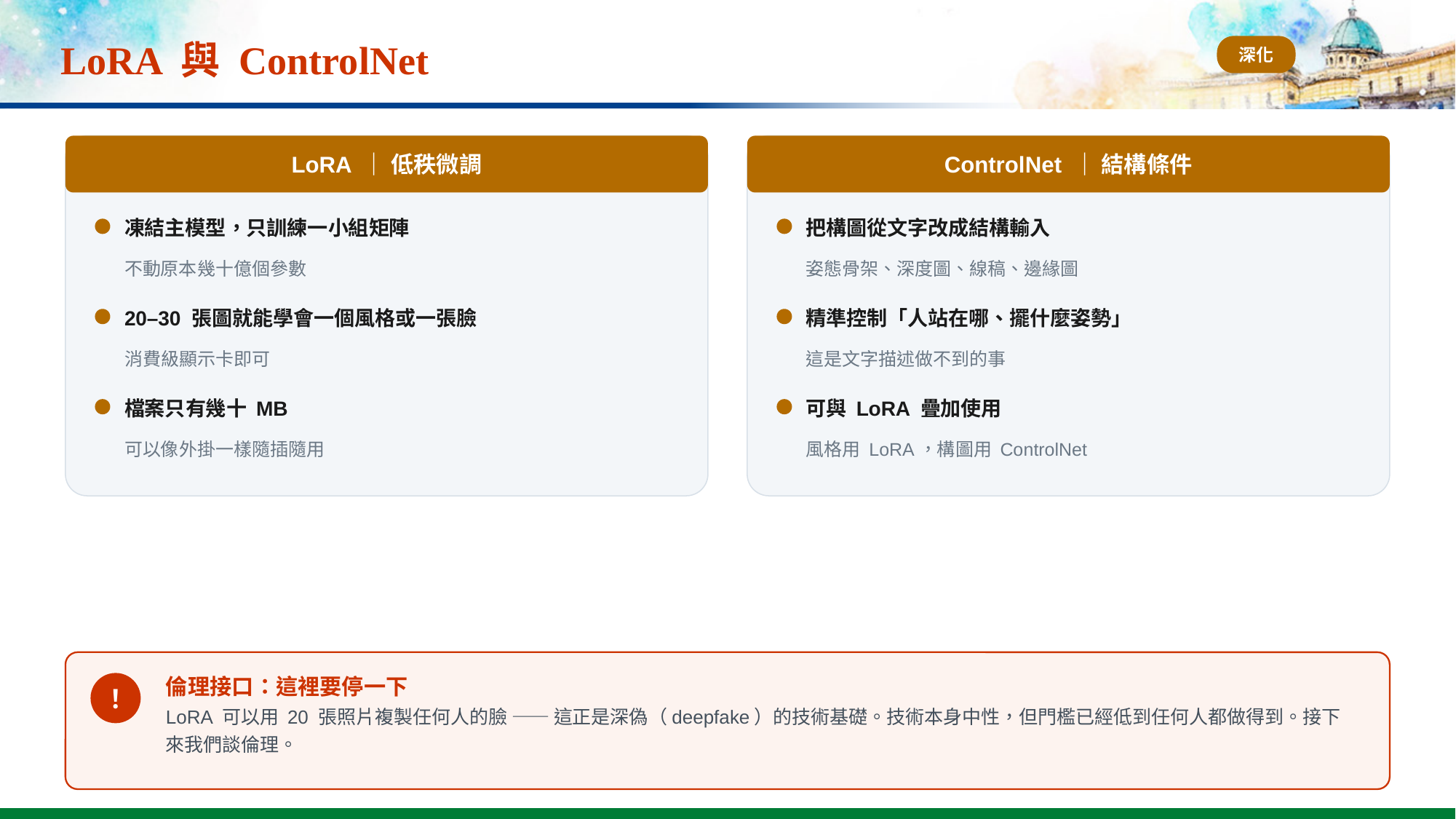

# LoRA 與 ControlNet
深化

LoRA ｜ 低秩微調

ControlNet ｜ 結構條件
凍結主模型，只訓練一小組矩陣
把構圖從文字改成結構輸入

不動原本幾十億個參數
姿態骨架、深度圖、線稿、邊緣圖
20–30 張圖就能學會一個風格或一張臉
精準控制「人站在哪、擺什麼姿勢」

消費級顯示卡即可
這是文字描述做不到的事
檔案只有幾十 MB
可與 LoRA 疊加使用

可以像外掛一樣隨插隨用
風格用 LoRA，構圖用 ControlNet

倫理接口：這裡要停一下
！
LoRA 可以用 20 張照片複製任何人的臉 —— 這正是深偽（deepfake）的技術基礎。技術本身中性，但門檻已經低到任何人都做得到。接下來我們談倫理。